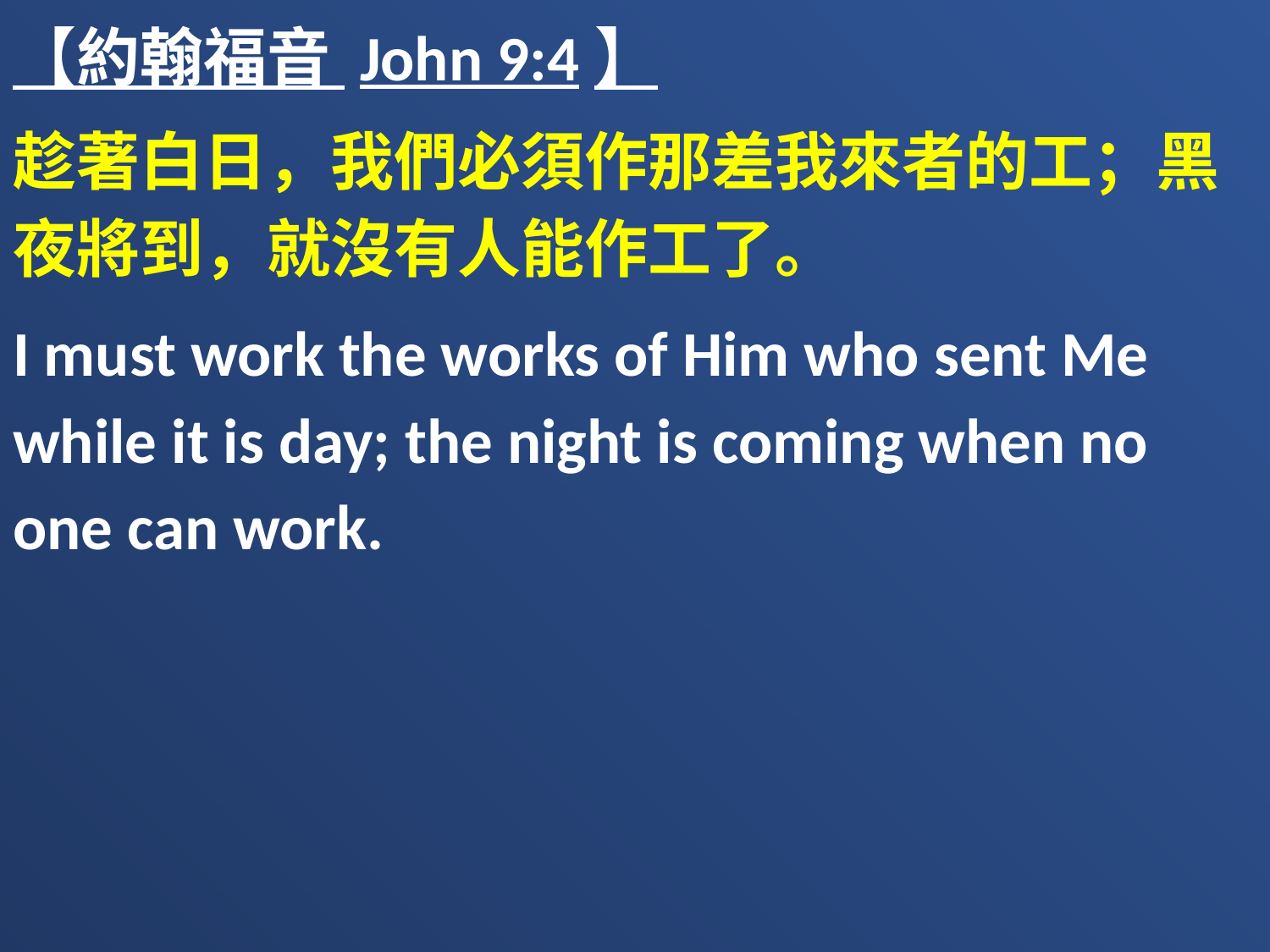

【約翰福音 John 9:4】
趁著白日，我們必須作那差我來者的工；黑夜將到，就沒有人能作工了。
I must work the works of Him who sent Me while it is day; the night is coming when no one can work.